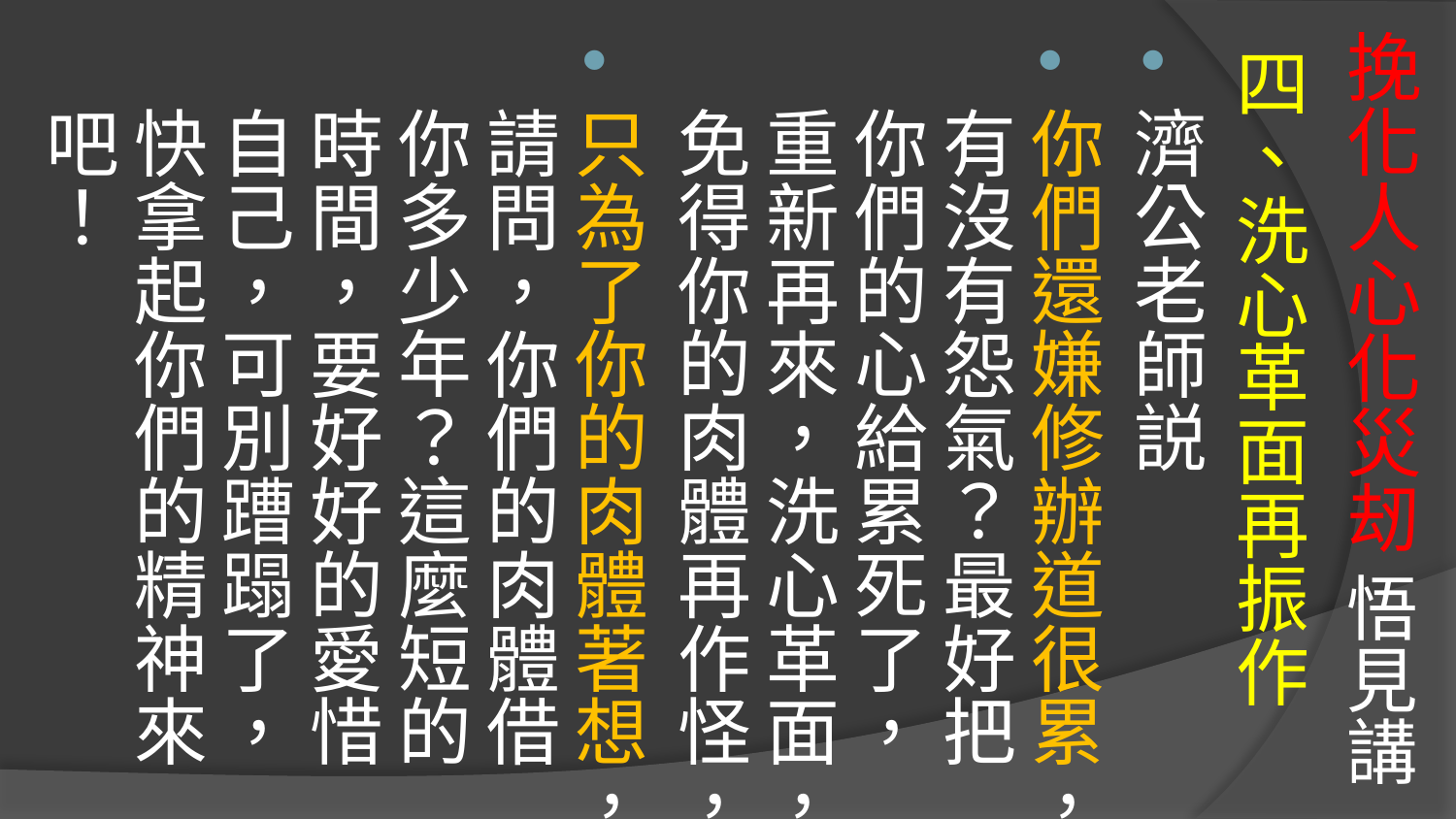

# 挽化人心化災刼 悟見講
四、洗心革面再振作
濟公老師説
你們還嫌修辦道很累，有沒有怨氣？最好把你們的心給累死了，重新再來，洗心革面，免得你的肉體再作怪，
只為了你的肉體著想，請問，你們的肉體借你多少年？這麼短的時間，要好好的愛惜自己，可別蹧蹋了，快拿起你們的精神來吧！